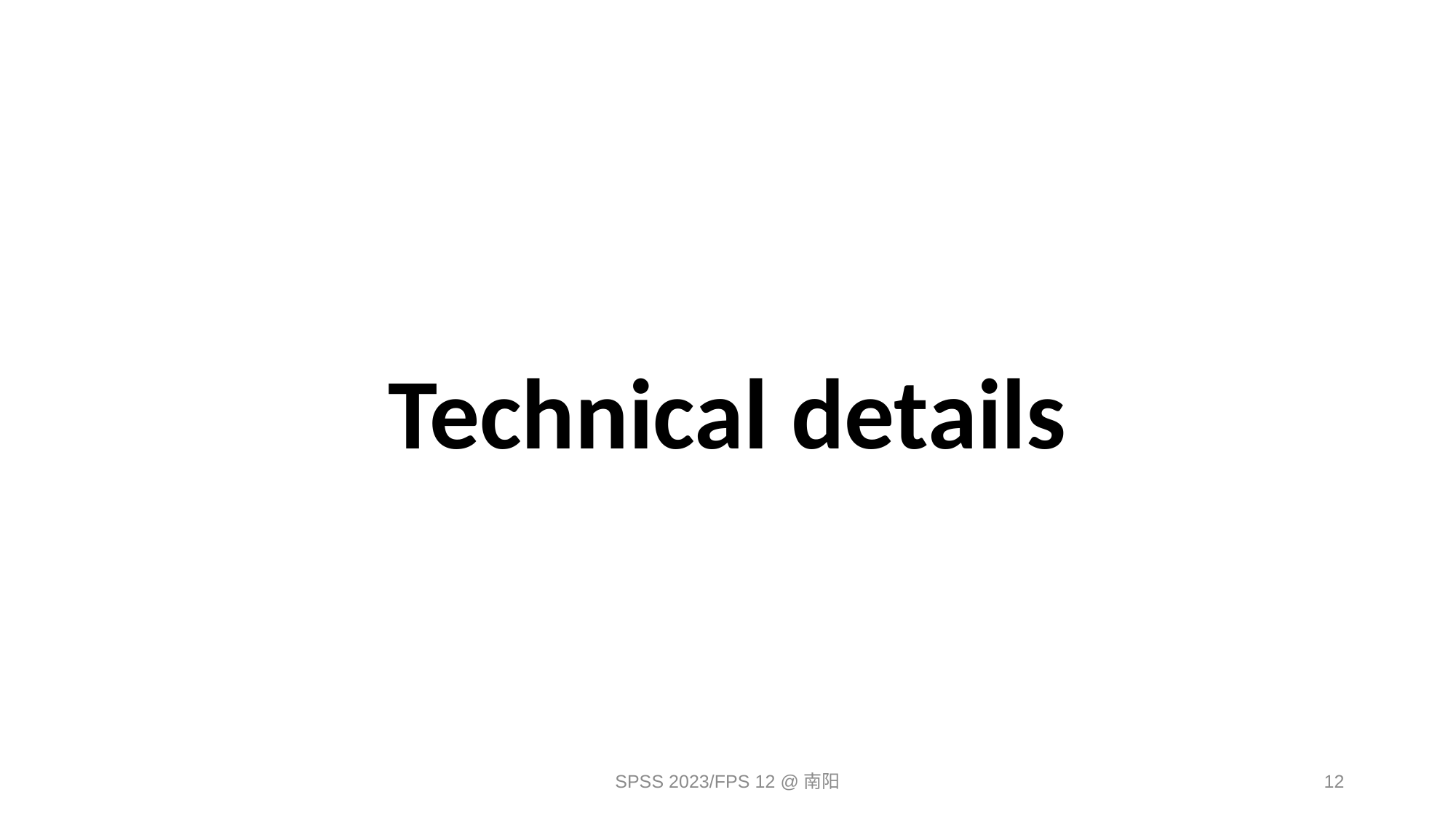

Technical details
SPSS 2023/FPS 12 @南阳
12